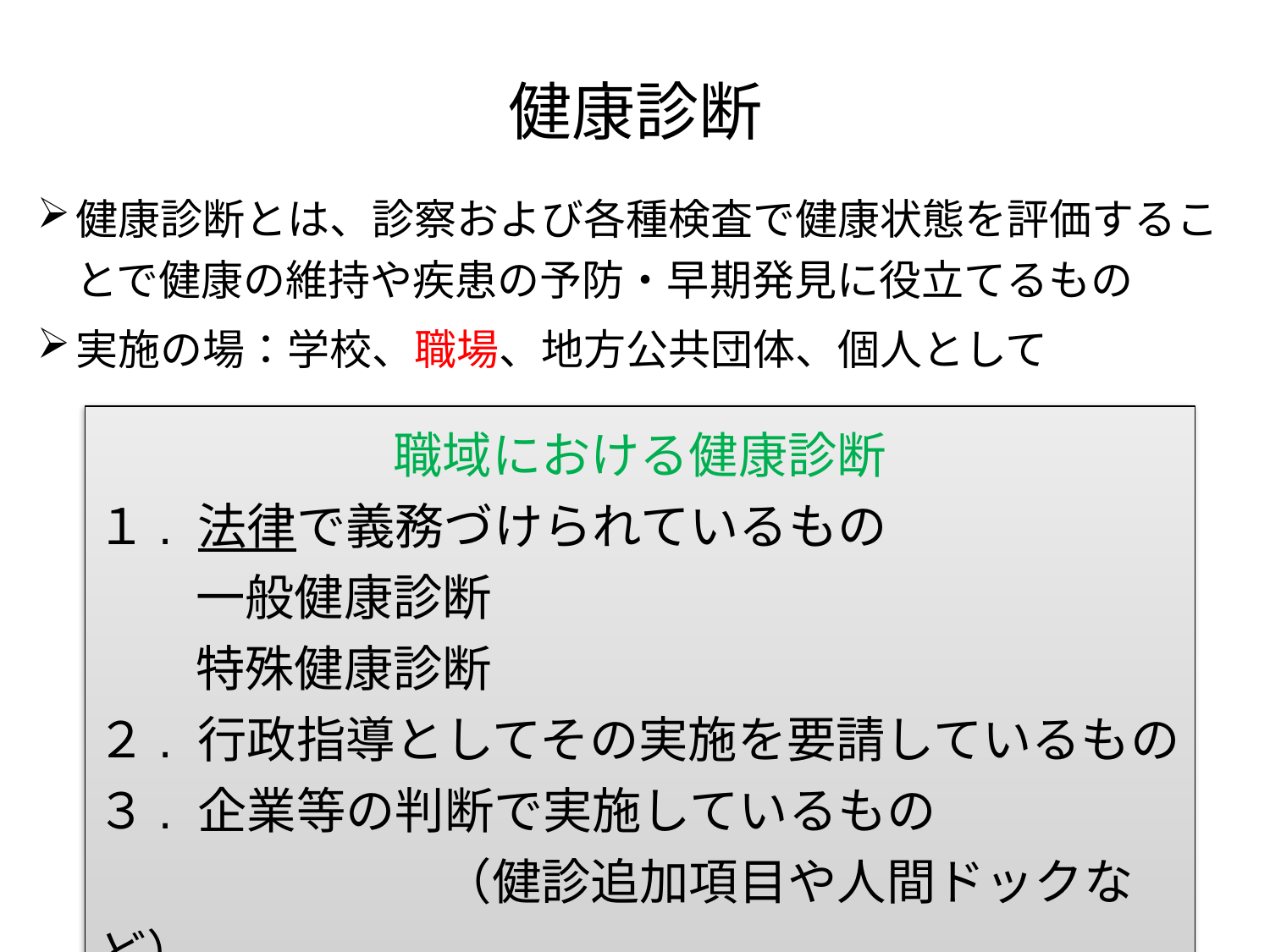

健康診断
健康診断とは、診察および各種検査で健康状態を評価することで健康の維持や疾患の予防・早期発見に役立てるもの
実施の場：学校、職場、地方公共団体、個人として
職域における健康診断
１. 法律で義務づけられているもの
　　一般健康診断
　　特殊健康診断
２. 行政指導としてその実施を要請しているもの
３. 企業等の判断で実施しているもの
　　　　　　　（健診追加項目や人間ドックなど）
4